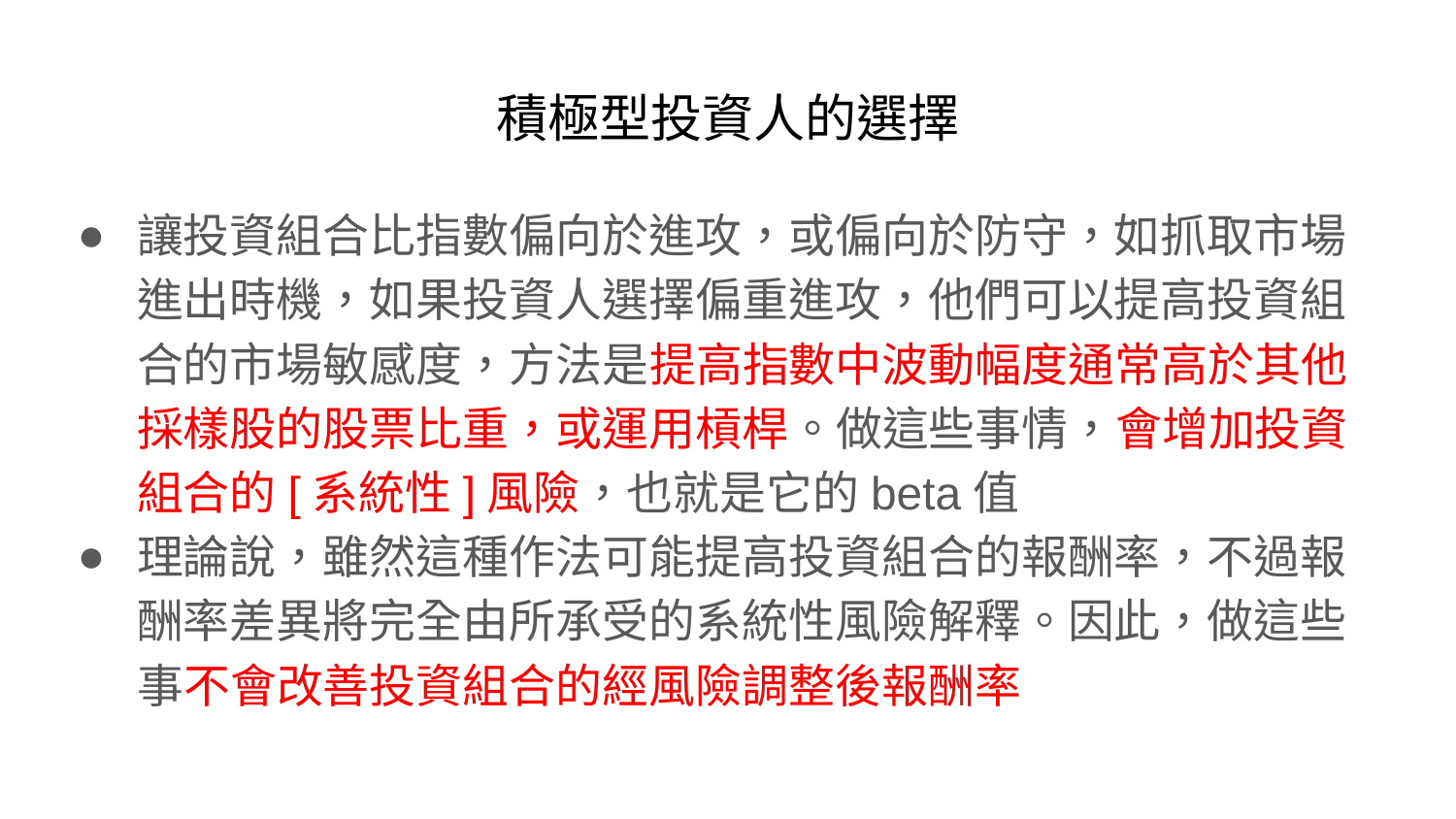

# 積極型投資人的選擇
讓投資組合比指數偏向於進攻，或偏向於防守，如抓取市場進出時機，如果投資人選擇偏重進攻，他們可以提高投資組合的市場敏感度，方法是提高指數中波動幅度通常高於其他採樣股的股票比重，或運用槓桿。做這些事情，會增加投資組合的[系統性]風險，也就是它的beta值
理論說，雖然這種作法可能提高投資組合的報酬率，不過報酬率差異將完全由所承受的系統性風險解釋。因此，做這些事不會改善投資組合的經風險調整後報酬率